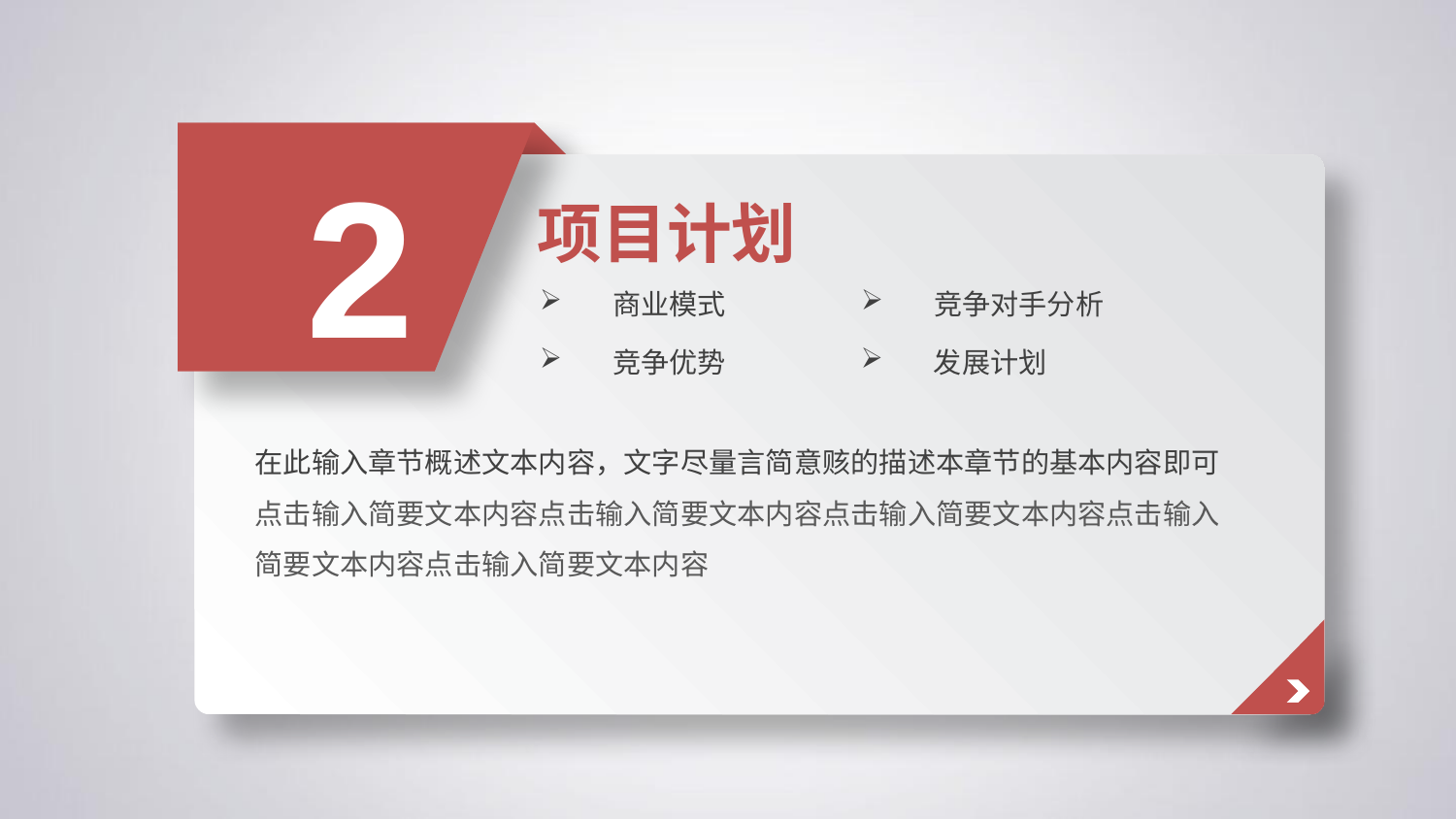

2

项目计划
商业模式
竞争对手分析
竞争优势
发展计划
在此输入章节概述文本内容，文字尽量言简意赅的描述本章节的基本内容即可点击输入简要文本内容点击输入简要文本内容点击输入简要文本内容点击输入简要文本内容点击输入简要文本内容